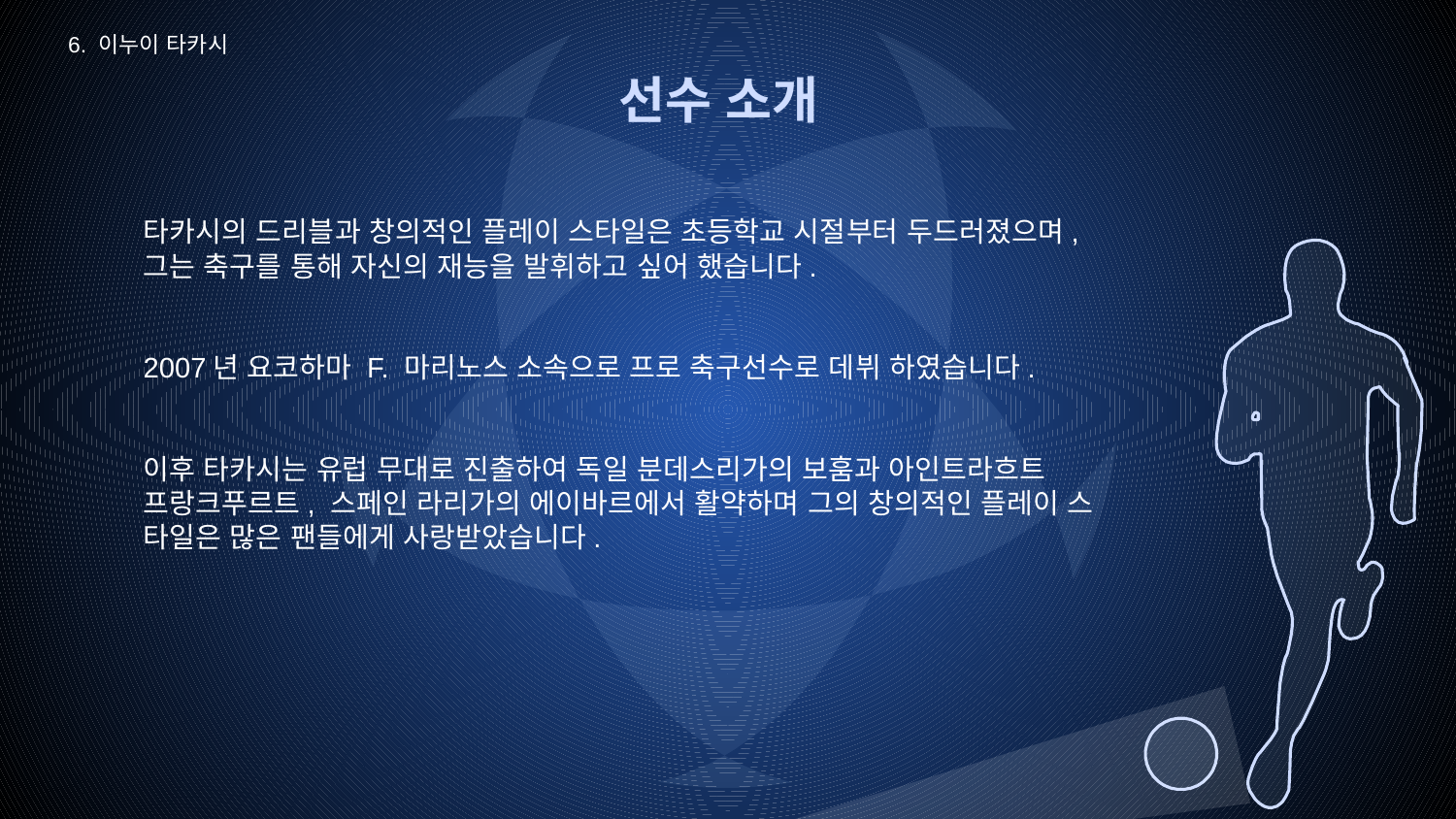

6. 이누이 타카시
# 선수 소개
타카시의 드리블과 창의적인 플레이 스타일은 초등학교 시절부터 두드러졌으며,
그는 축구를 통해 자신의 재능을 발휘하고 싶어 했습니다.

2007년 요코하마 F. 마리노스 소속으로 프로 축구선수로 데뷔 하였습니다.

이후 타카시는 유럽 무대로 진출하여 독일 분데스리가의 보훔과 아인트라흐트
프랑크푸르트, 스페인 라리가의 에이바르에서 활약하며 그의 창의적인 플레이 스
타일은 많은 팬들에게 사랑받았습니다.